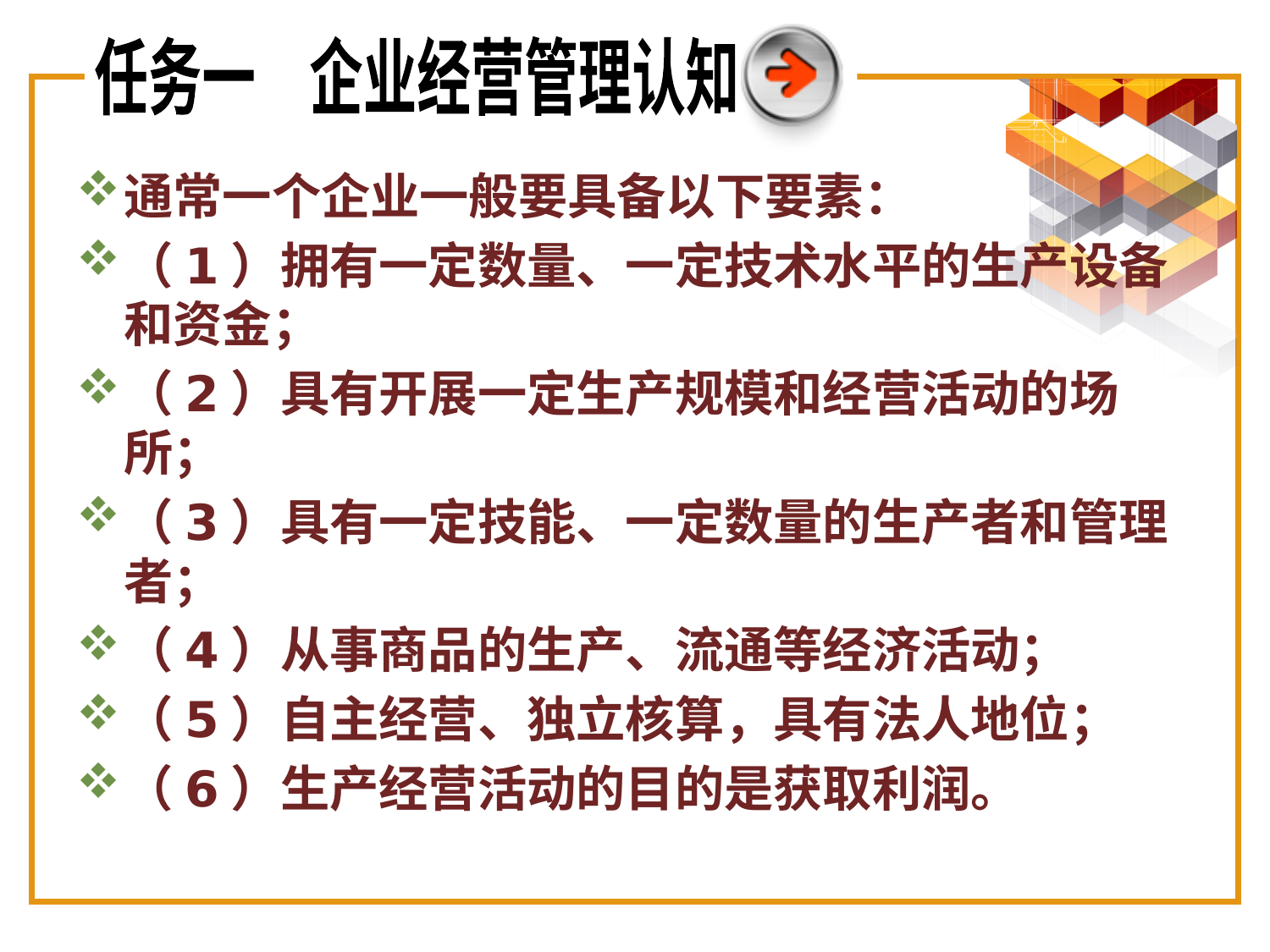

任务一　企业经营管理认知
通常一个企业一般要具备以下要素：
（1）拥有一定数量、一定技术水平的生产设备和资金；
（2）具有开展一定生产规模和经营活动的场所；
（3）具有一定技能、一定数量的生产者和管理者；
（4）从事商品的生产、流通等经济活动；
（5）自主经营、独立核算，具有法人地位；
（6）生产经营活动的目的是获取利润。